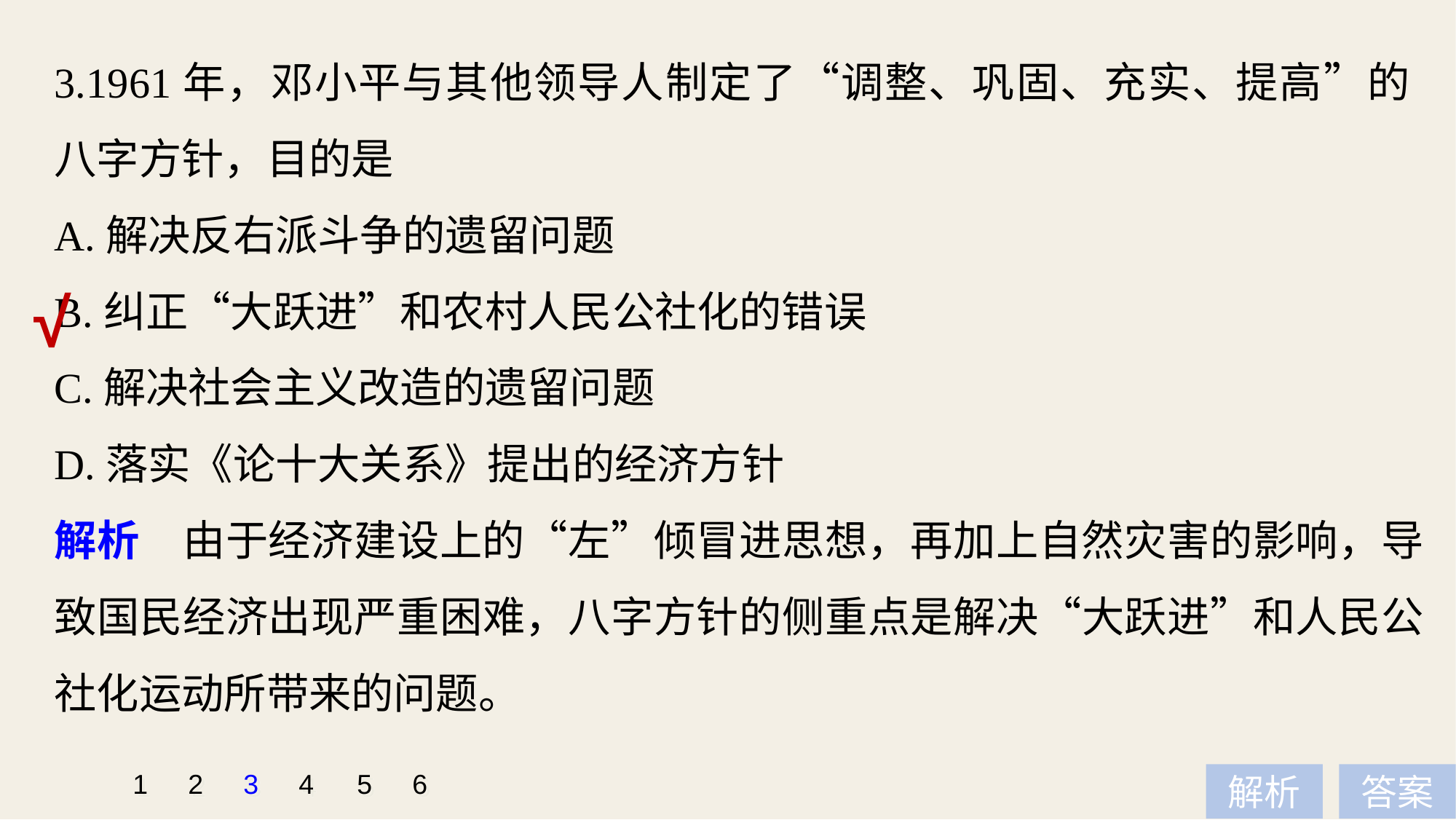

3.1961年，邓小平与其他领导人制定了“调整、巩固、充实、提高”的八字方针，目的是
A.解决反右派斗争的遗留问题
B.纠正“大跃进”和农村人民公社化的错误
C.解决社会主义改造的遗留问题
D.落实《论十大关系》提出的经济方针
√
解析　由于经济建设上的“左”倾冒进思想，再加上自然灾害的影响，导致国民经济出现严重困难，八字方针的侧重点是解决“大跃进”和人民公社化运动所带来的问题。
1
2
3
4
5
6
解析
答案